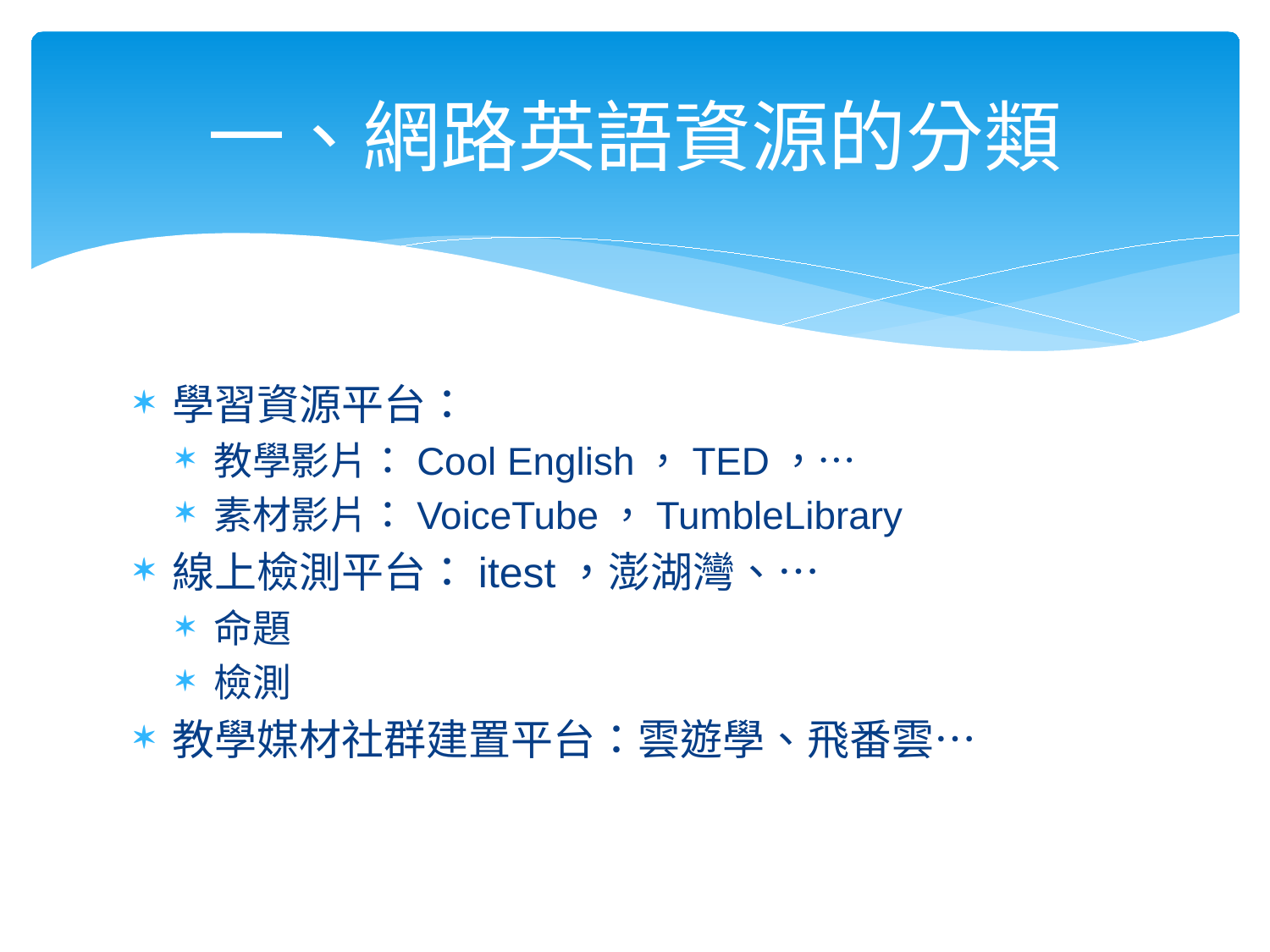

# 一、網路英語資源的分類
學習資源平台：
教學影片：Cool English，TED，…
素材影片：VoiceTube，TumbleLibrary
線上檢測平台：itest，澎湖灣、…
命題
檢測
教學媒材社群建置平台：雲遊學、飛番雲…